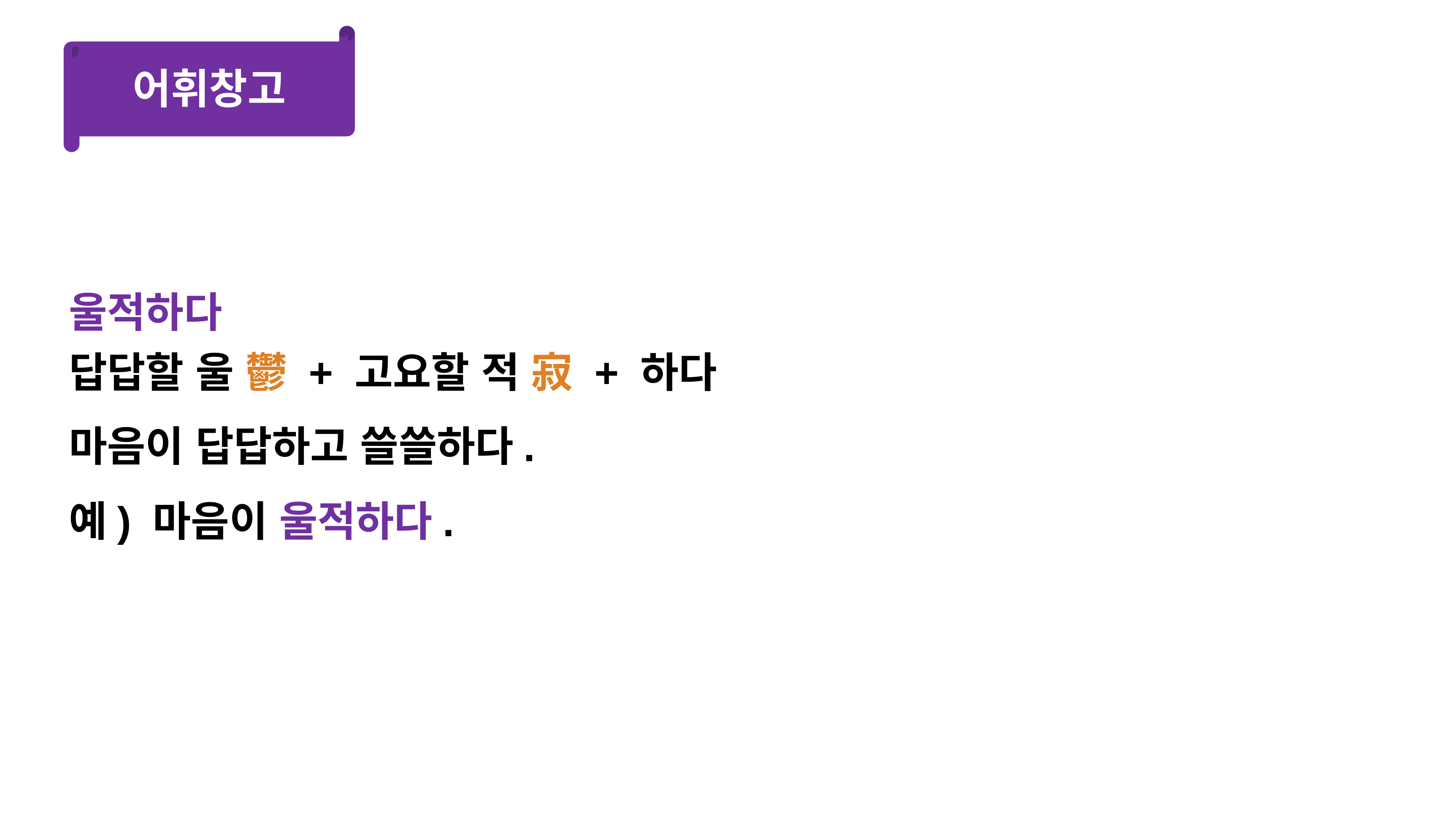

어휘창고
울적하다
답답할 울 鬱 + 고요할 적 寂 + 하다
마음이 답답하고 쓸쓸하다.
예) 마음이 울적하다.